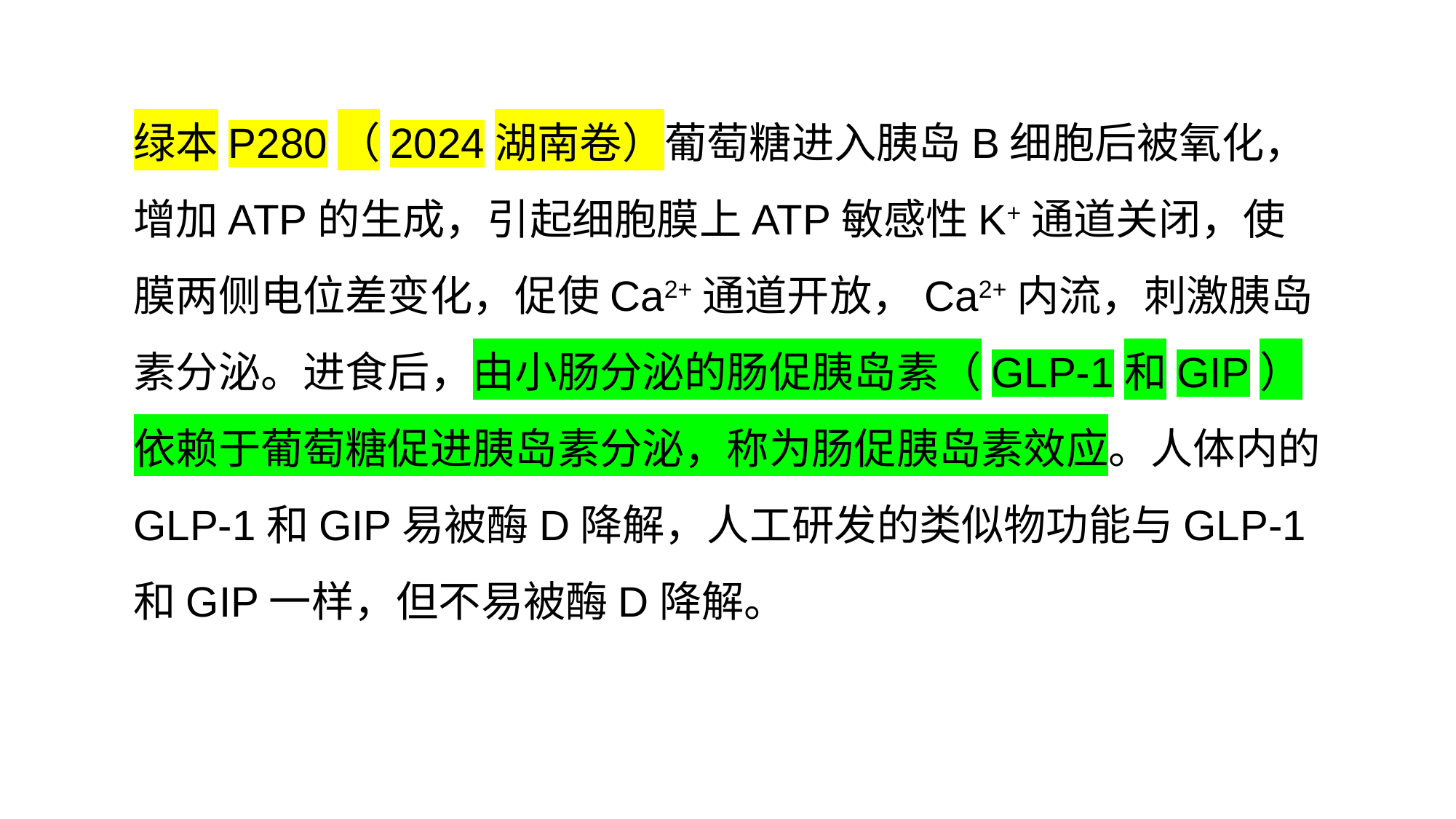

绿本P280（2024湖南卷）葡萄糖进入胰岛B细胞后被氧化，增加ATP的生成，引起细胞膜上ATP敏感性K+通道关闭，使膜两侧电位差变化，促使Ca2+通道开放，Ca2+内流，刺激胰岛素分泌。进食后，由小肠分泌的肠促胰岛素（GLP-1和GIP）依赖于葡萄糖促进胰岛素分泌，称为肠促胰岛素效应。人体内的GLP-1和GIP易被酶D降解，人工研发的类似物功能与GLP-1和GIP一样，但不易被酶D降解。